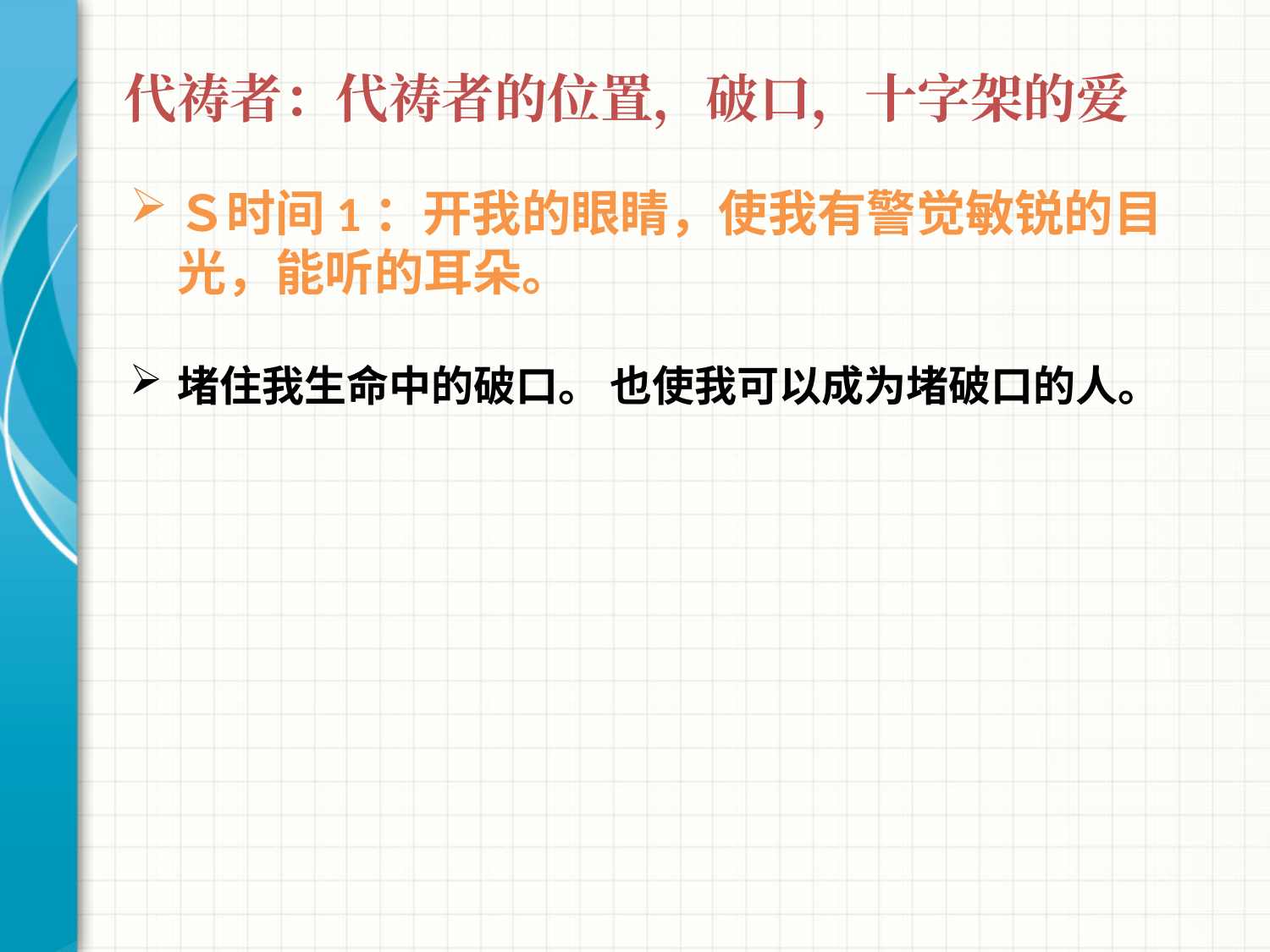

# 代祷者：代祷者的位置，破口，十字架的爱

Ｓ时间1：开我的眼睛，使我有警觉敏锐的目光，能听的耳朵。

堵住我生命中的破口。 也使我可以成为堵破口的人。